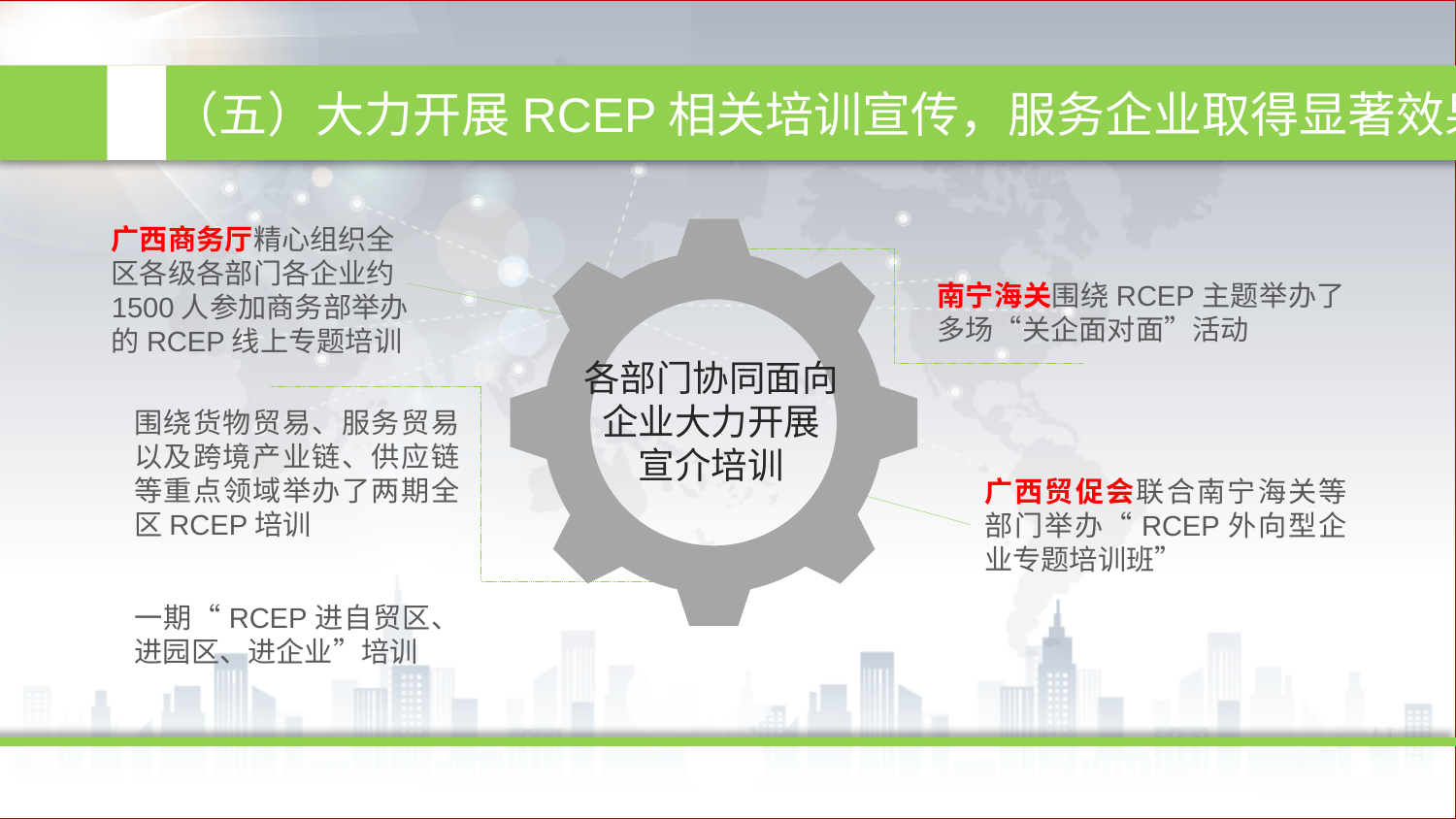

（五）大力开展RCEP相关培训宣传，服务企业取得显著效果
广西商务厅精心组织全区各级各部门各企业约1500人参加商务部举办的RCEP线上专题培训

南宁海关围绕RCEP主题举办了多场“关企面对面”活动
各部门协同面向
企业大力开展
宣介培训
围绕货物贸易、服务贸易以及跨境产业链、供应链等重点领域举办了两期全区RCEP培训
广西贸促会联合南宁海关等部门举办“RCEP外向型企业专题培训班”
一期“RCEP进自贸区、进园区、进企业”培训